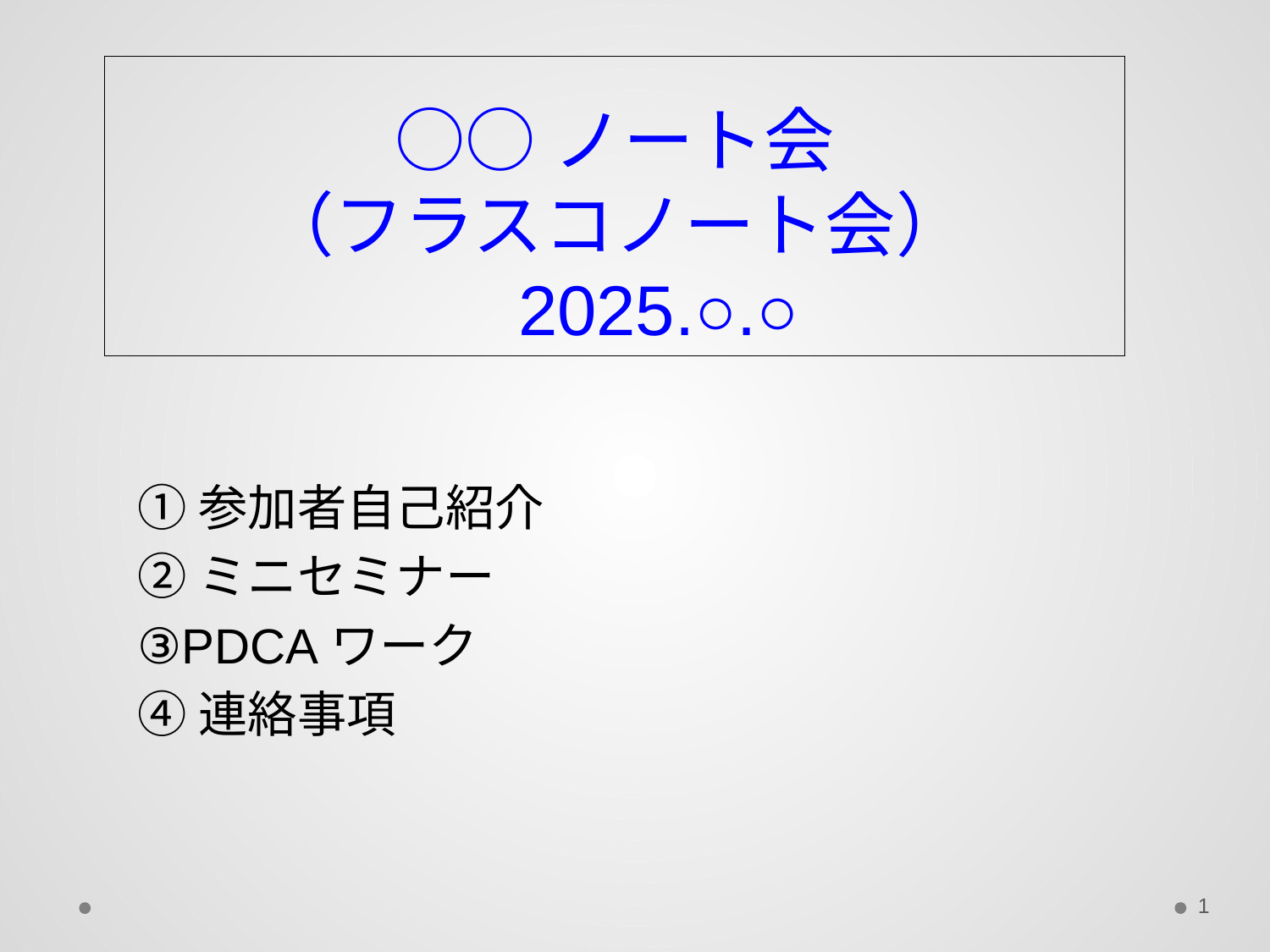

# ○○ノート会 （フラスコノート会） 　2025.○.○
①参加者自己紹介
②ミニセミナー
③PDCAワーク
④連絡事項
1